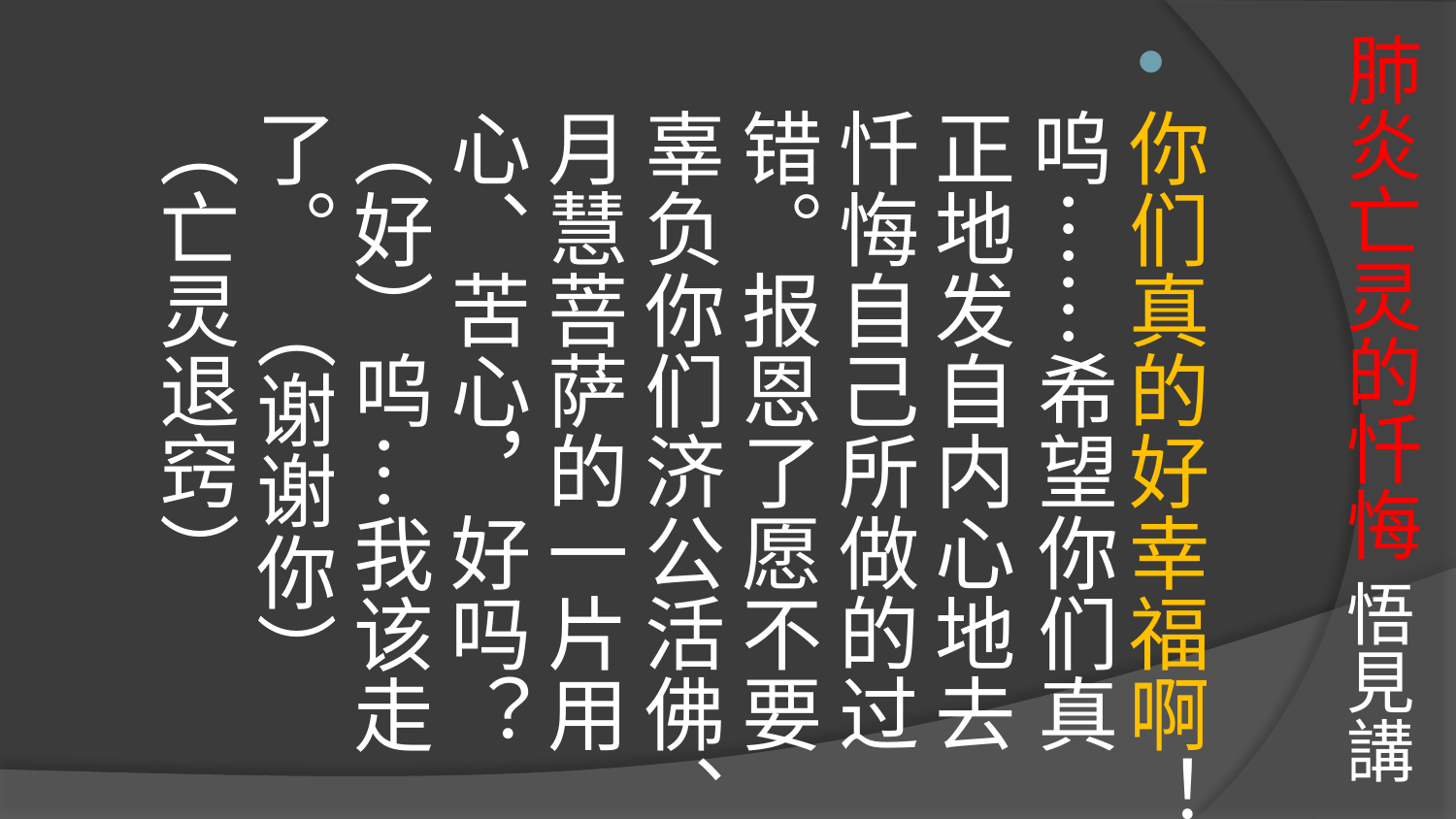

# 肺炎亡灵的忏悔 悟見講
你们真的好幸福啊！呜……希望你们真正地发自内心地去忏悔自己所做的过错。报恩了愿不要辜负你们济公活佛、月慧菩萨的一片用心、苦心，好吗？ （好）呜…我该走了。 （谢谢你）（亡灵退窍）